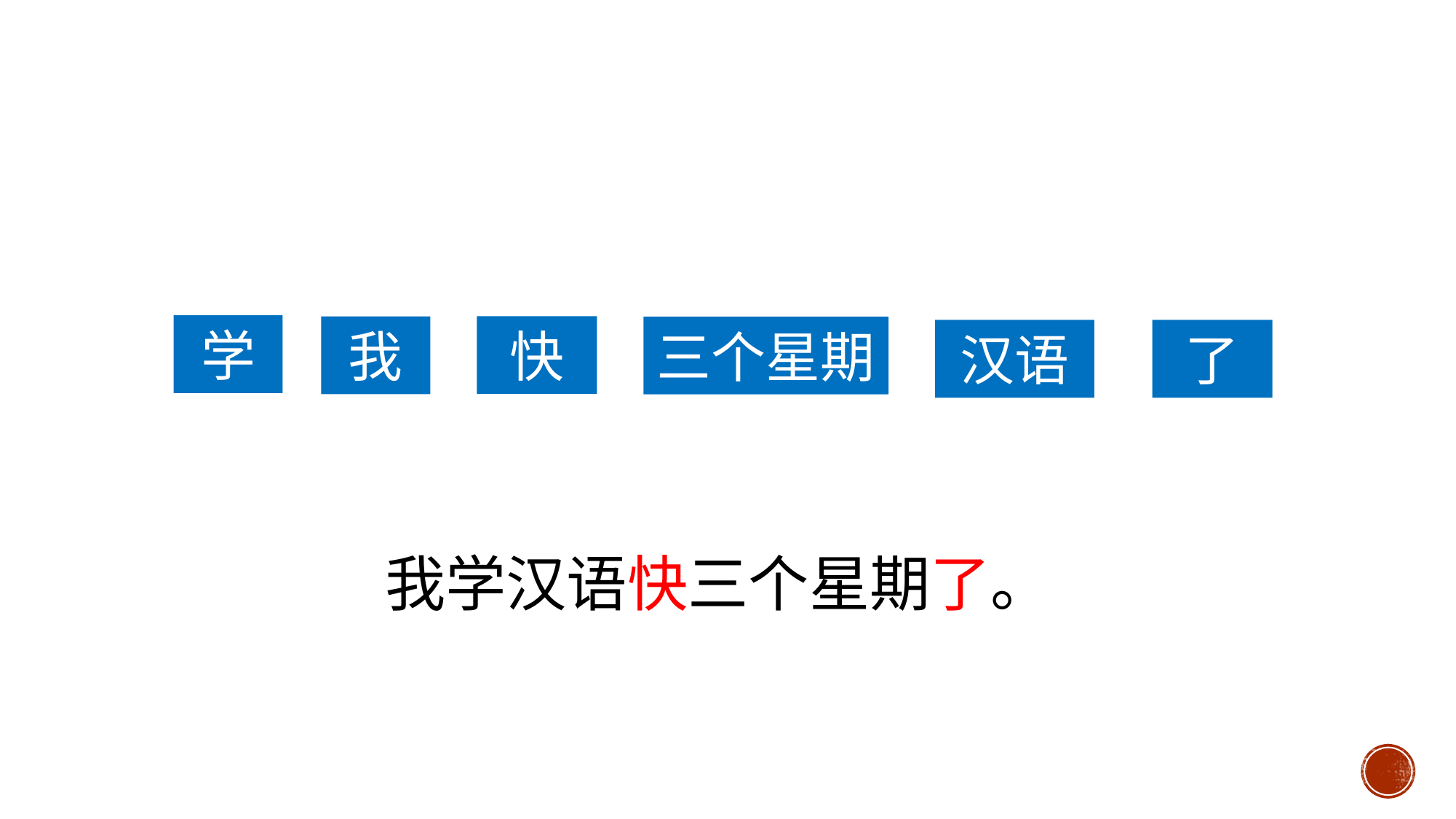

学
快
我
三个星期
汉语
了
我学汉语快三个星期了。